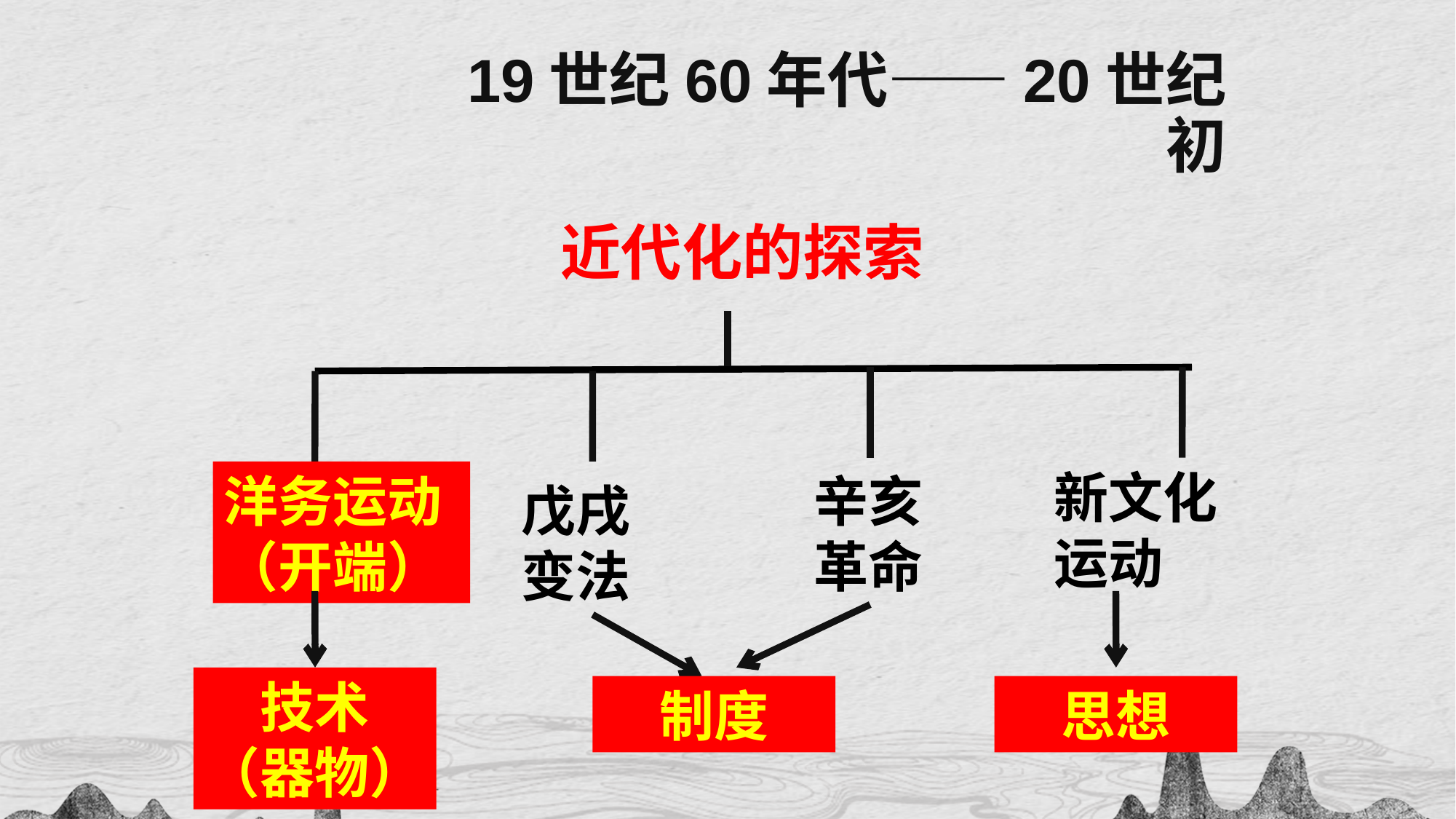

# 19世纪60年代——20世纪初
近代化的探索
新文化运动
洋务运动
（开端）
辛亥革命
戊戌变法
技术
（器物）
制度
思想